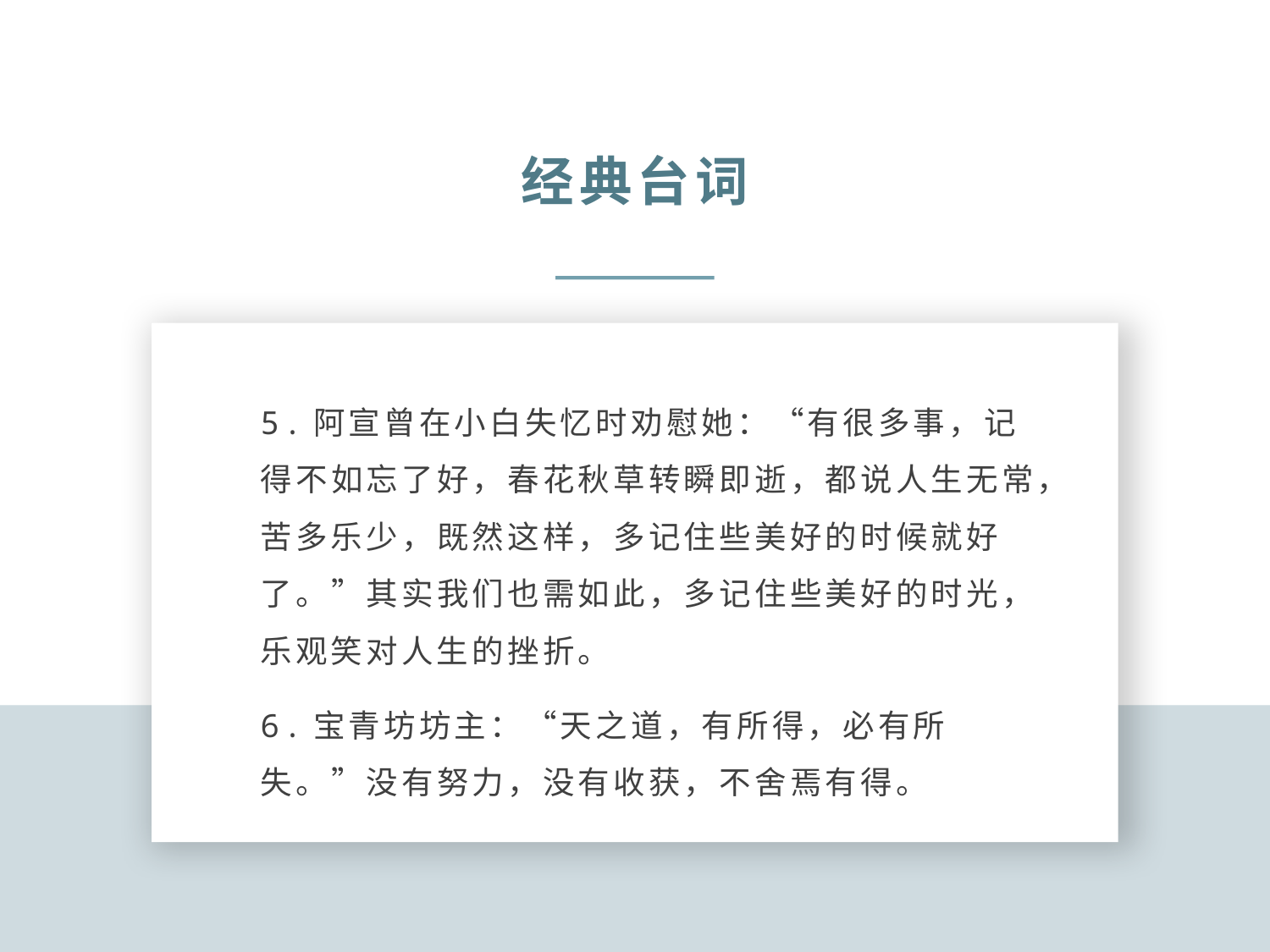

经典台词

5.阿宣曾在小白失忆时劝慰她：“有很多事，记得不如忘了好，春花秋草转瞬即逝，都说人生无常，苦多乐少，既然这样，多记住些美好的时候就好了。”其实我们也需如此，多记住些美好的时光，乐观笑对人生的挫折。
6.宝青坊坊主：“天之道，有所得，必有所失。”没有努力，没有收获，不舍焉有得。